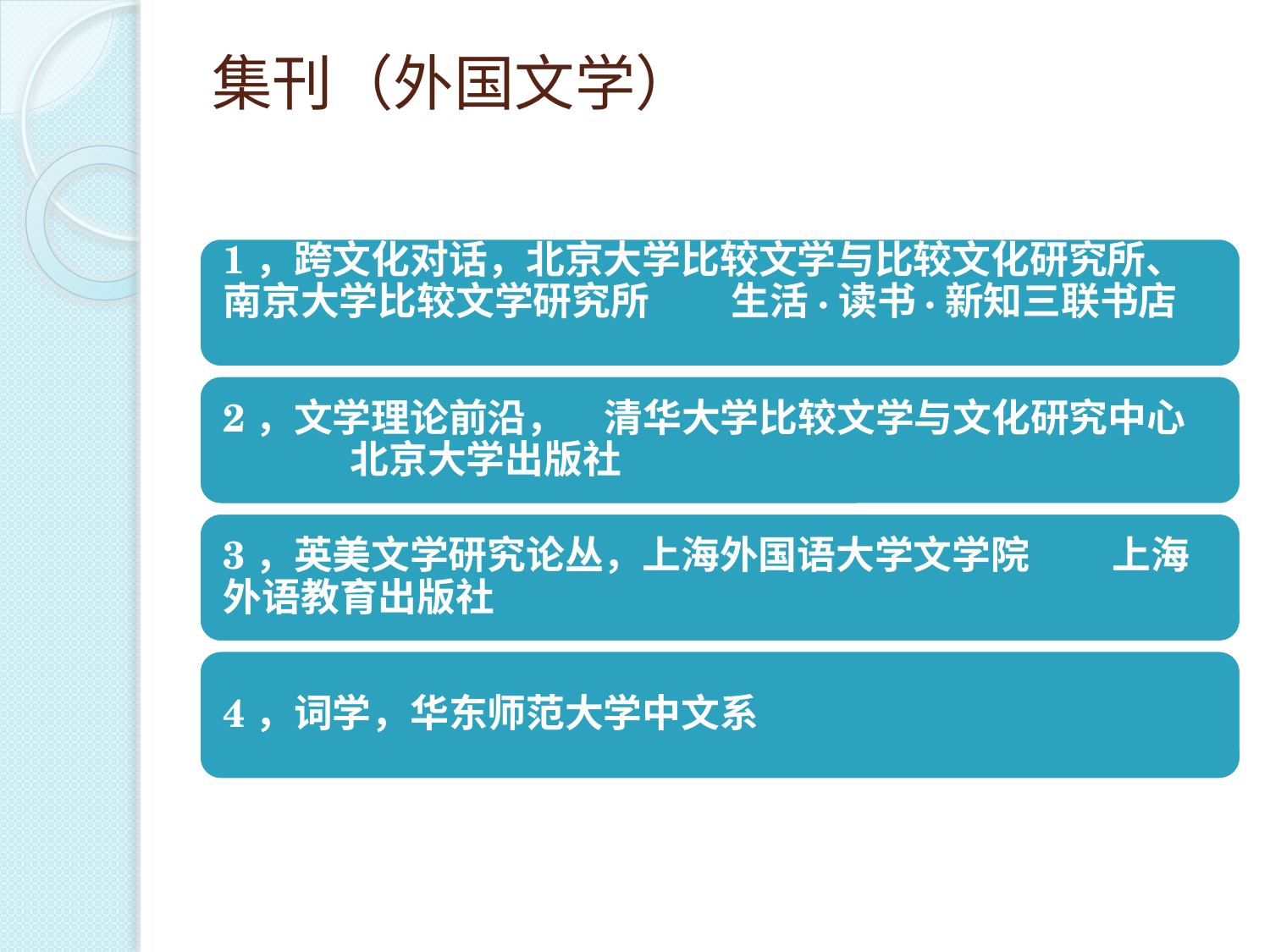

# 集刊（外国文学）
1，跨文化对话，北京大学比较文学与比较文化研究所、南京大学比较文学研究所 	生活·读书·新知三联书店
2，文学理论前沿，	清华大学比较文学与文化研究中心 	北京大学出版社
3，英美文学研究论丛，上海外国语大学文学院 	上海外语教育出版社
4，词学，华东师范大学中文系